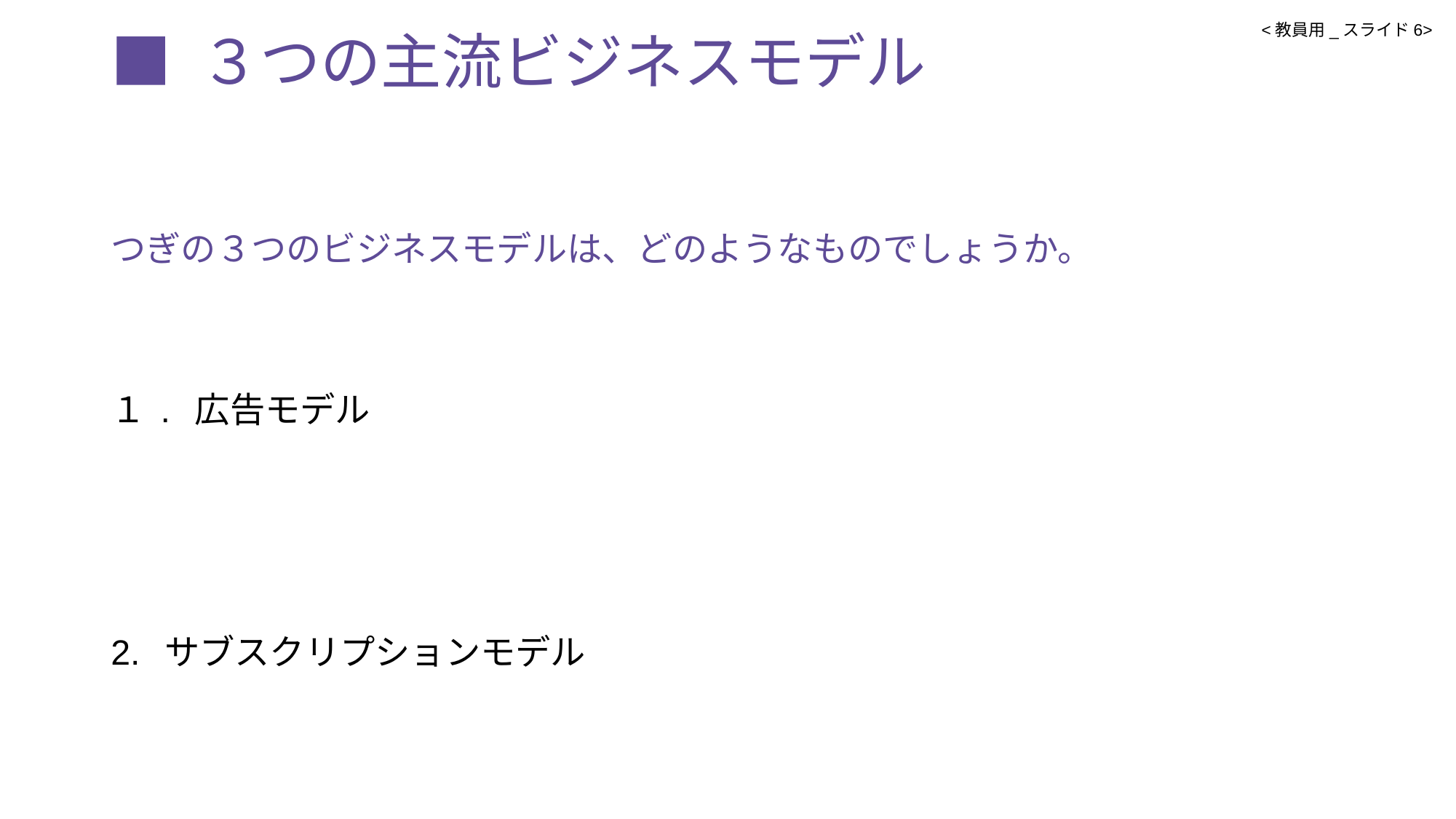

# ■ ３つの主流ビジネスモデル
<教員用_スライド6>
つぎの３つのビジネスモデルは、どのようなものでしょうか。

１. 広告モデル

2. サブスクリプションモデル

3. フィジカル